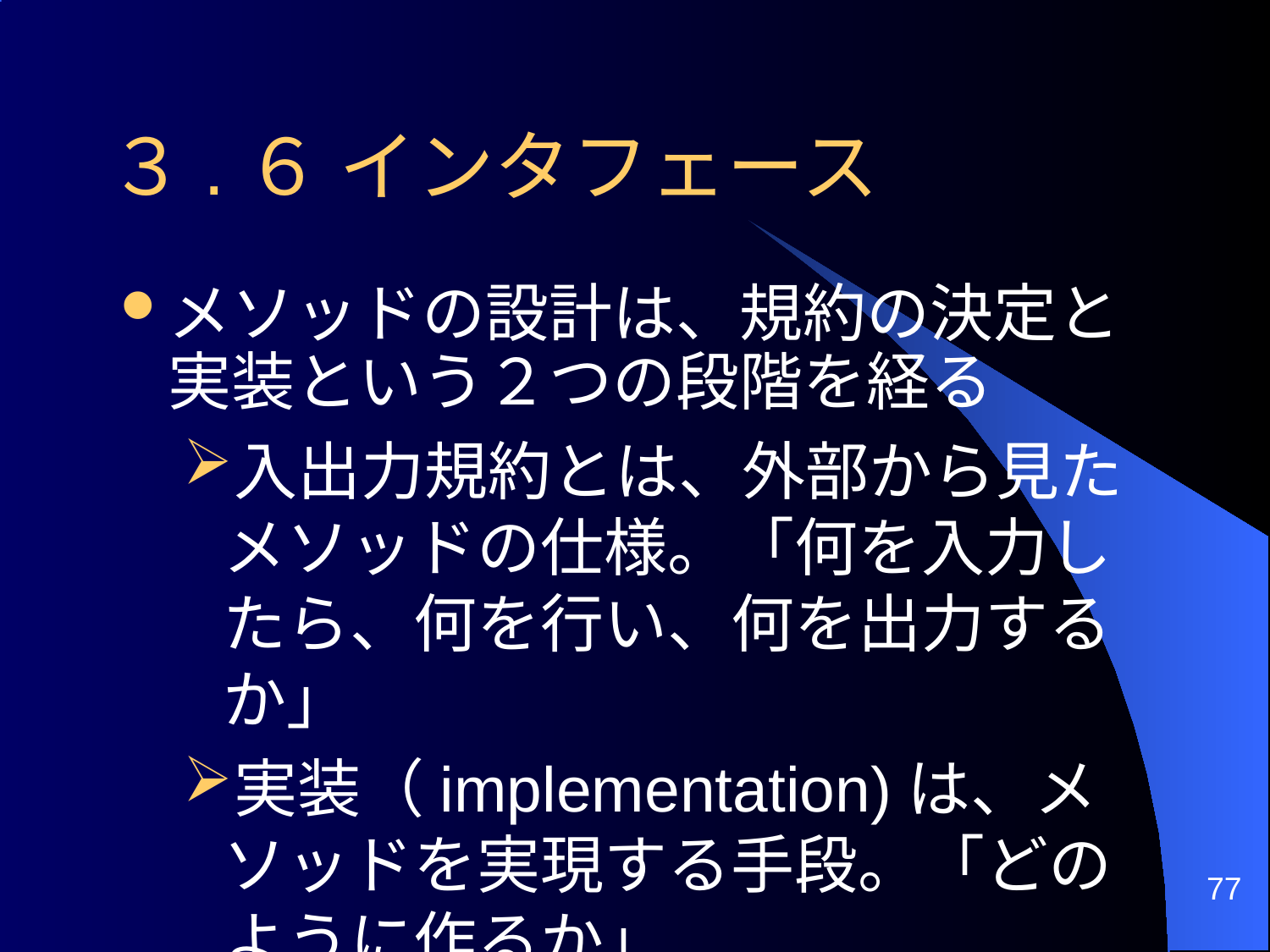

# ３.６ インタフェース
メソッドの設計は、規約の決定と実装という２つの段階を経る
入出力規約とは、外部から見たメソッドの仕様。「何を入力したら、何を行い、何を出力するか」
実装（implementation)は、メソッドを実現する手段。「どのように作るか」
77